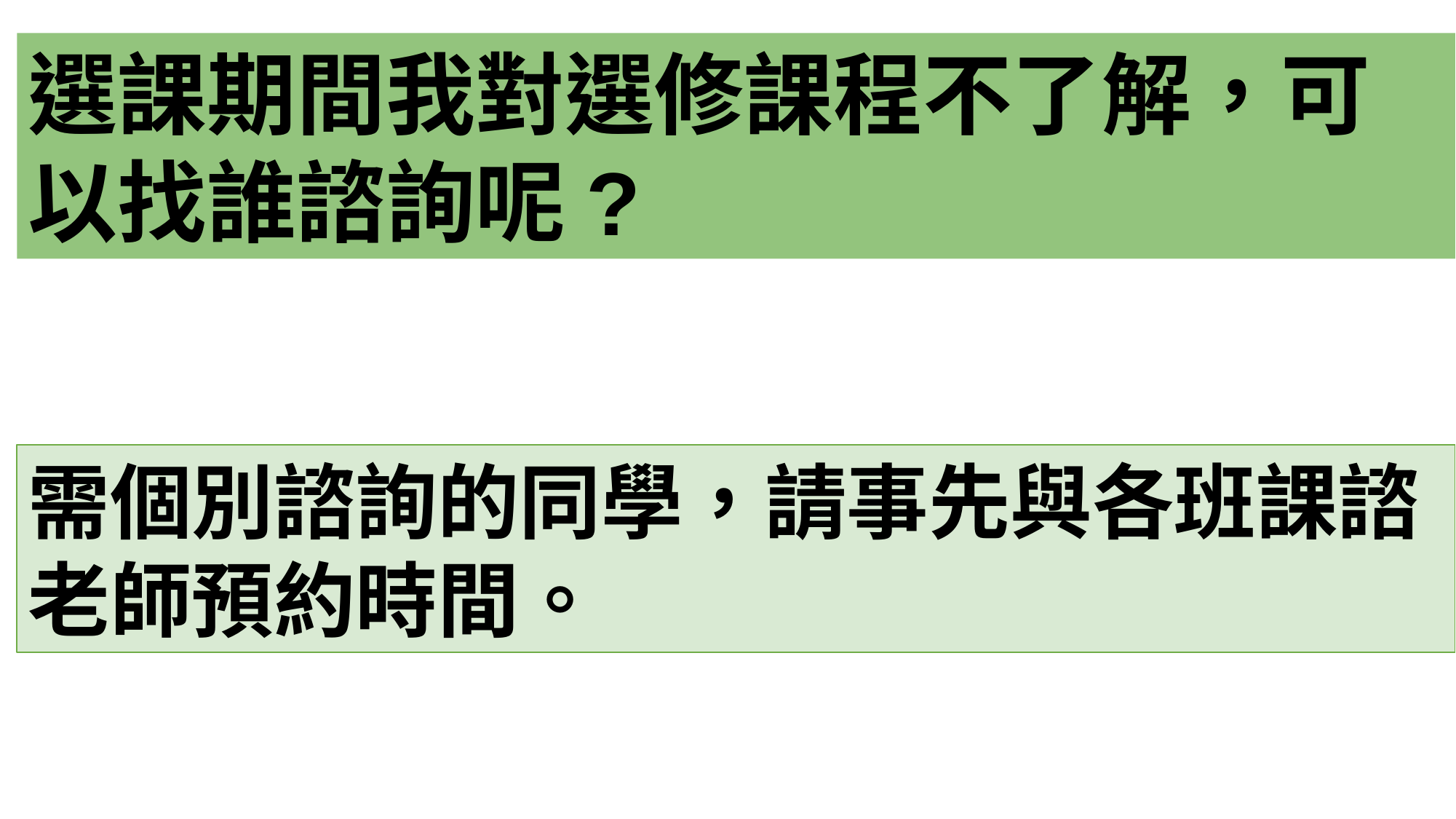

選課期間我對選修課程不了解，可以找誰諮詢呢?
需個別諮詢的同學，請事先與各班課諮老師預約時間。